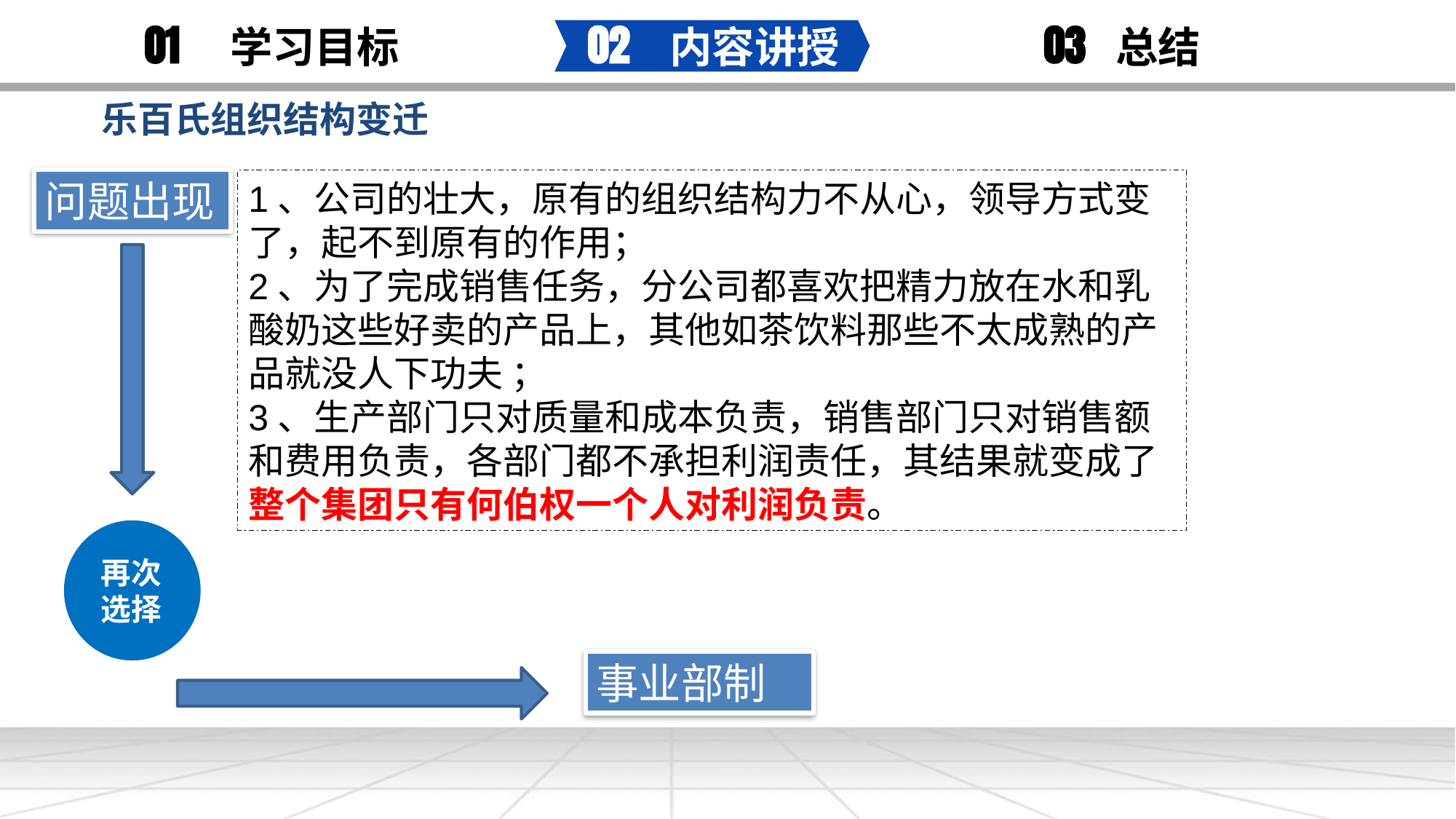

02   内容讲授
03  总结
01    学习目标

乐百氏组织结构变迁
问题出现
1、公司的壮大，原有的组织结构力不从心，领导方式变了，起不到原有的作用；
2、为了完成销售任务，分公司都喜欢把精力放在水和乳酸奶这些好卖的产品上，其他如茶饮料那些不太成熟的产品就没人下功夫 ；
3、生产部门只对质量和成本负责，销售部门只对销售额和费用负责，各部门都不承担利润责任，其结果就变成了整个集团只有何伯权一个人对利润负责。

再次选择
事业部制